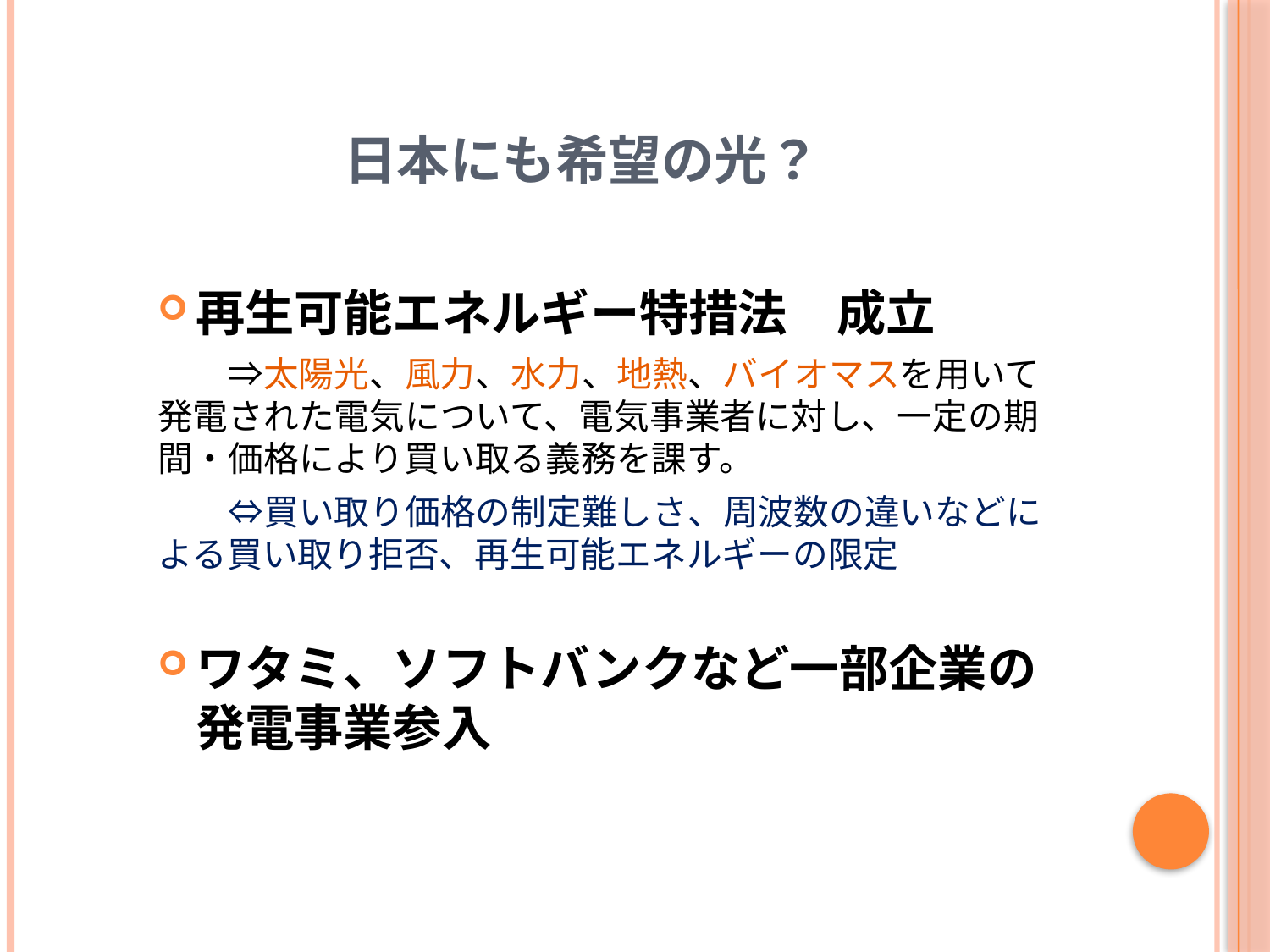

# 日本にも希望の光？

再生可能エネルギー特措法　成立
　　⇒太陽光、風力、水力、地熱、バイオマスを用いて発電された電気について、電気事業者に対し、一定の期間・価格により買い取る義務を課す。
　　⇔買い取り価格の制定難しさ、周波数の違いなどによる買い取り拒否、再生可能エネルギーの限定

ワタミ、ソフトバンクなど一部企業の発電事業参入